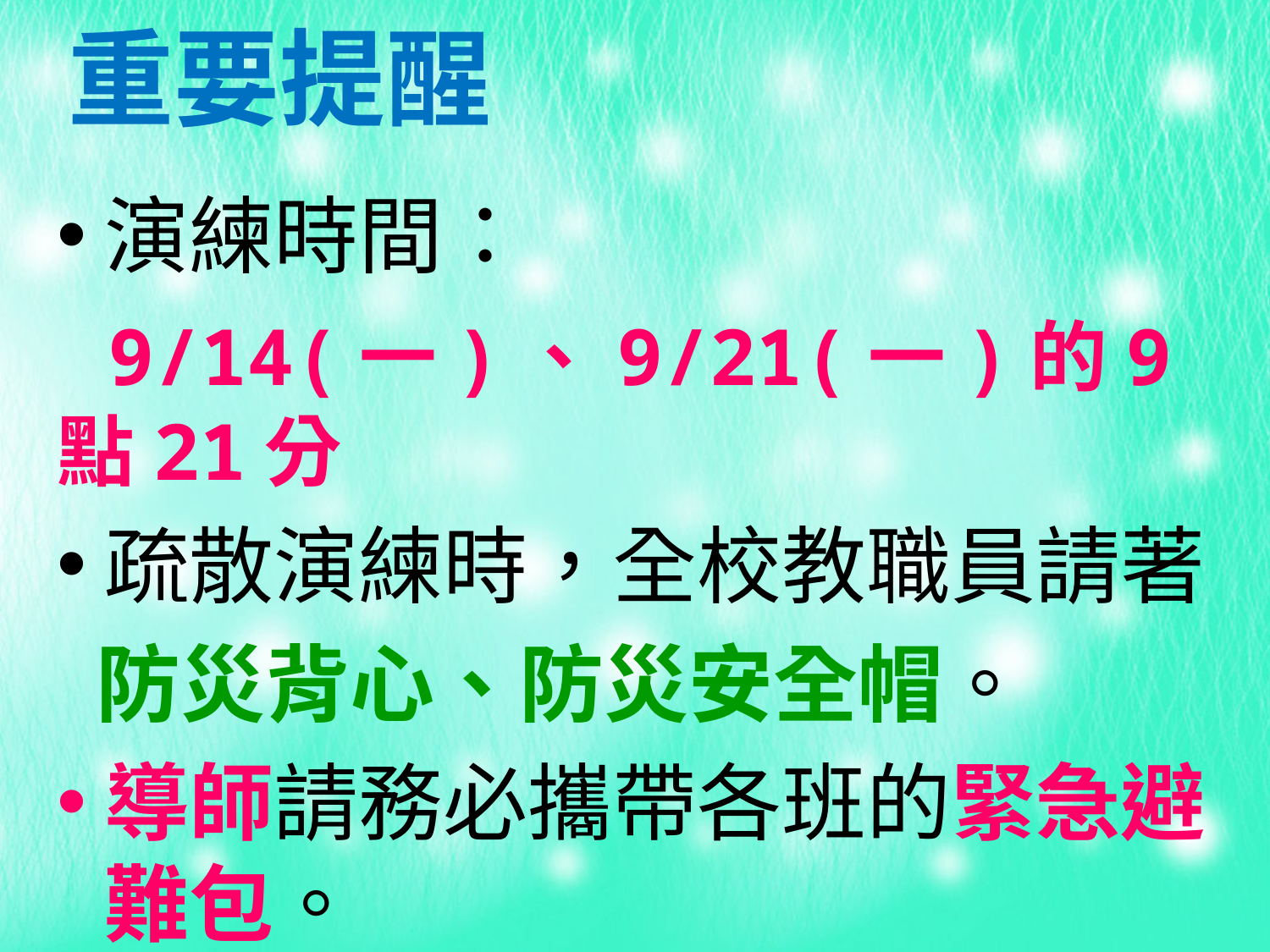

# 重要提醒
演練時間：
 9/14(一)、9/21(一)的9點21分
疏散演練時，全校教職員請著
 防災背心、防災安全帽。
導師請務必攜帶各班的緊急避難包。